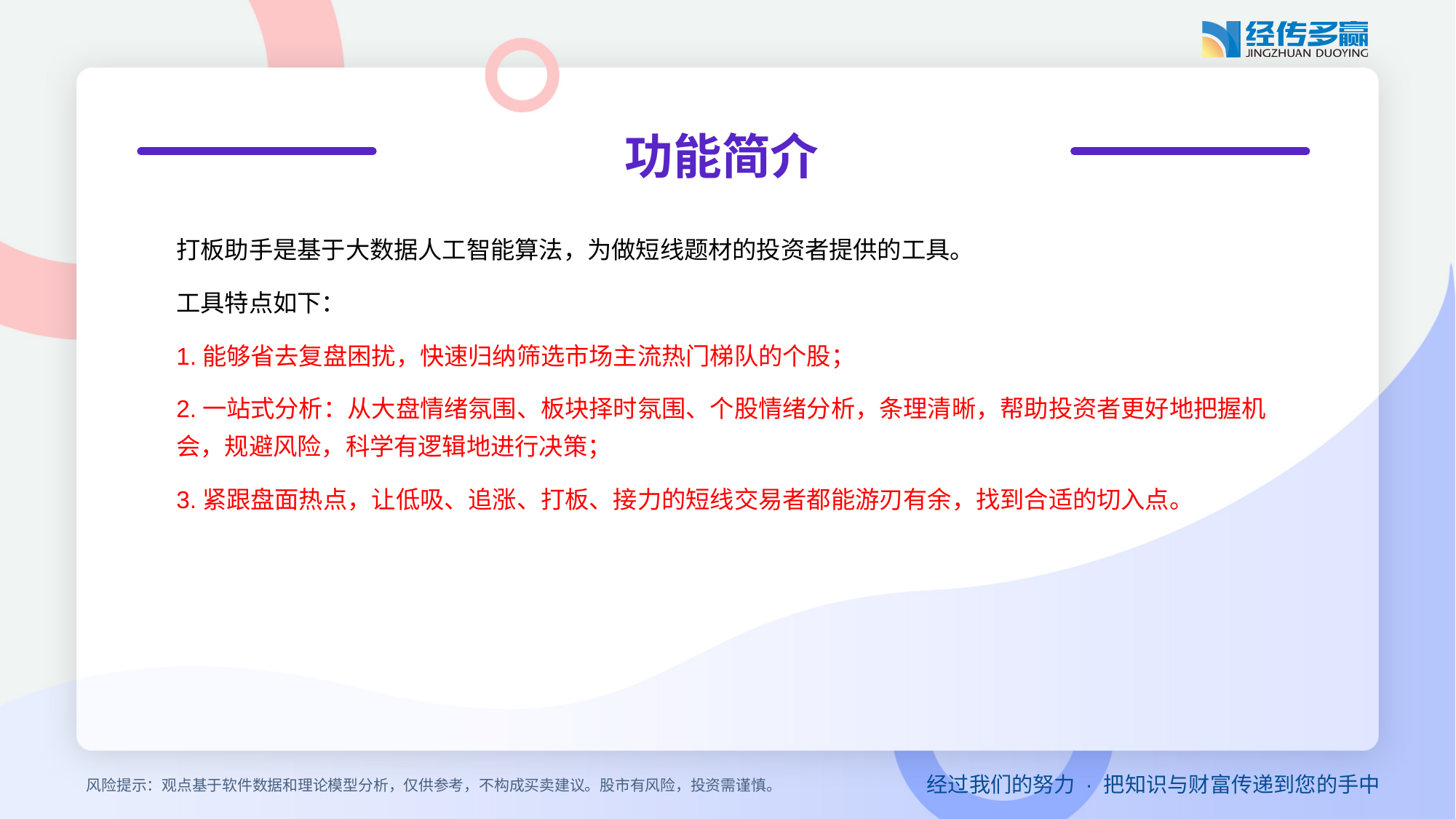

功能简介
打板助手是基于大数据人工智能算法，为做短线题材的投资者提供的工具。
工具特点如下：
1.能够省去复盘困扰，快速归纳筛选市场主流热门梯队的个股；
2.一站式分析：从大盘情绪氛围、板块择时氛围、个股情绪分析，条理清晰，帮助投资者更好地把握机会，规避风险，科学有逻辑地进行决策；
3.紧跟盘面热点，让低吸、追涨、打板、接力的短线交易者都能游刃有余，找到合适的切入点。
风险提示：观点基于软件数据和理论模型分析，仅供参考，不构成买卖建议。股市有风险，投资需谨慎。